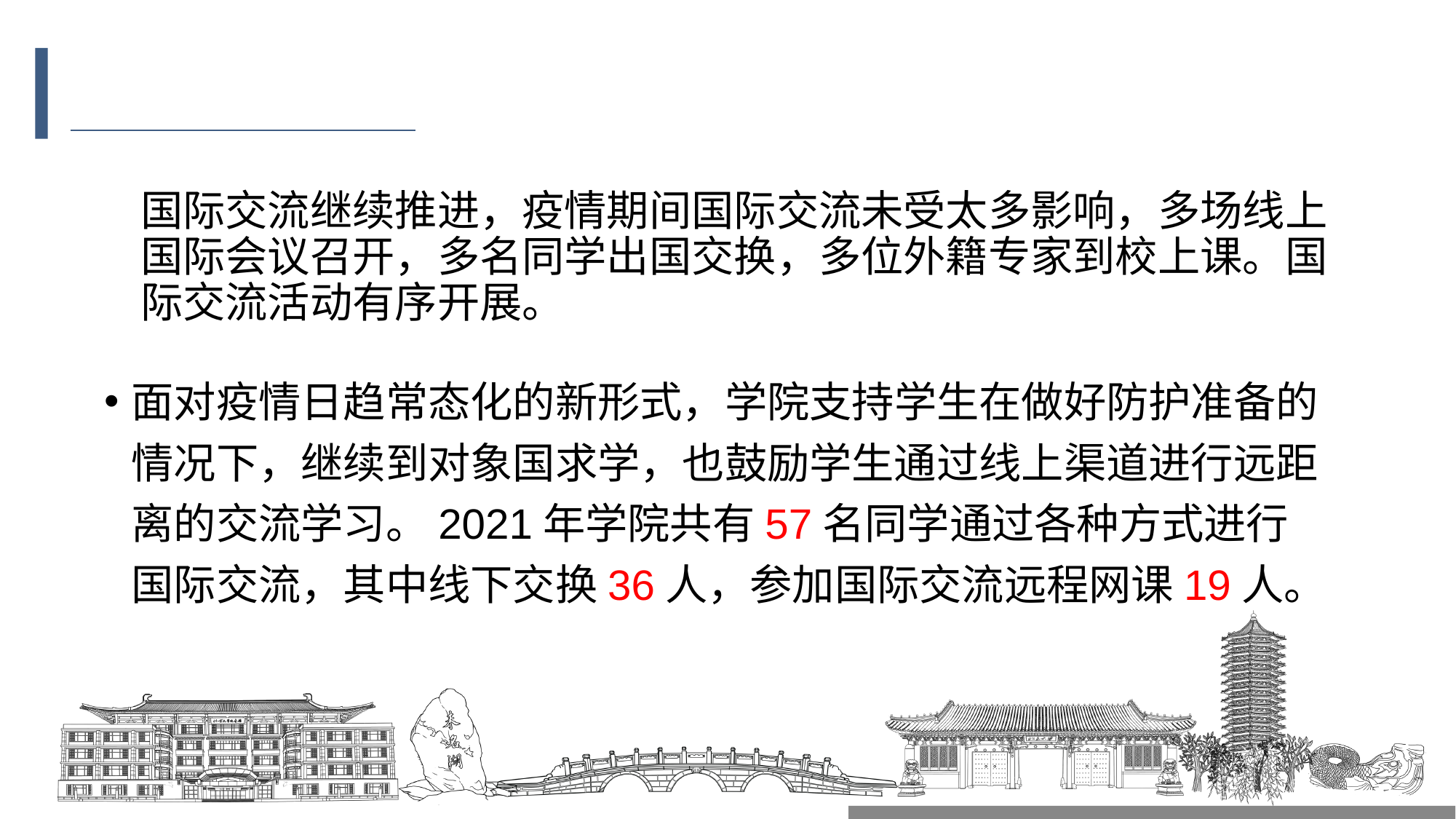

# 国际交流继续推进，疫情期间国际交流未受太多影响，多场线上国际会议召开，多名同学出国交换，多位外籍专家到校上课。国际交流活动有序开展。
面对疫情日趋常态化的新形式，学院支持学生在做好防护准备的情况下，继续到对象国求学，也鼓励学生通过线上渠道进行远距离的交流学习。2021年学院共有57名同学通过各种方式进行国际交流，其中线下交换36人，参加国际交流远程网课19人。